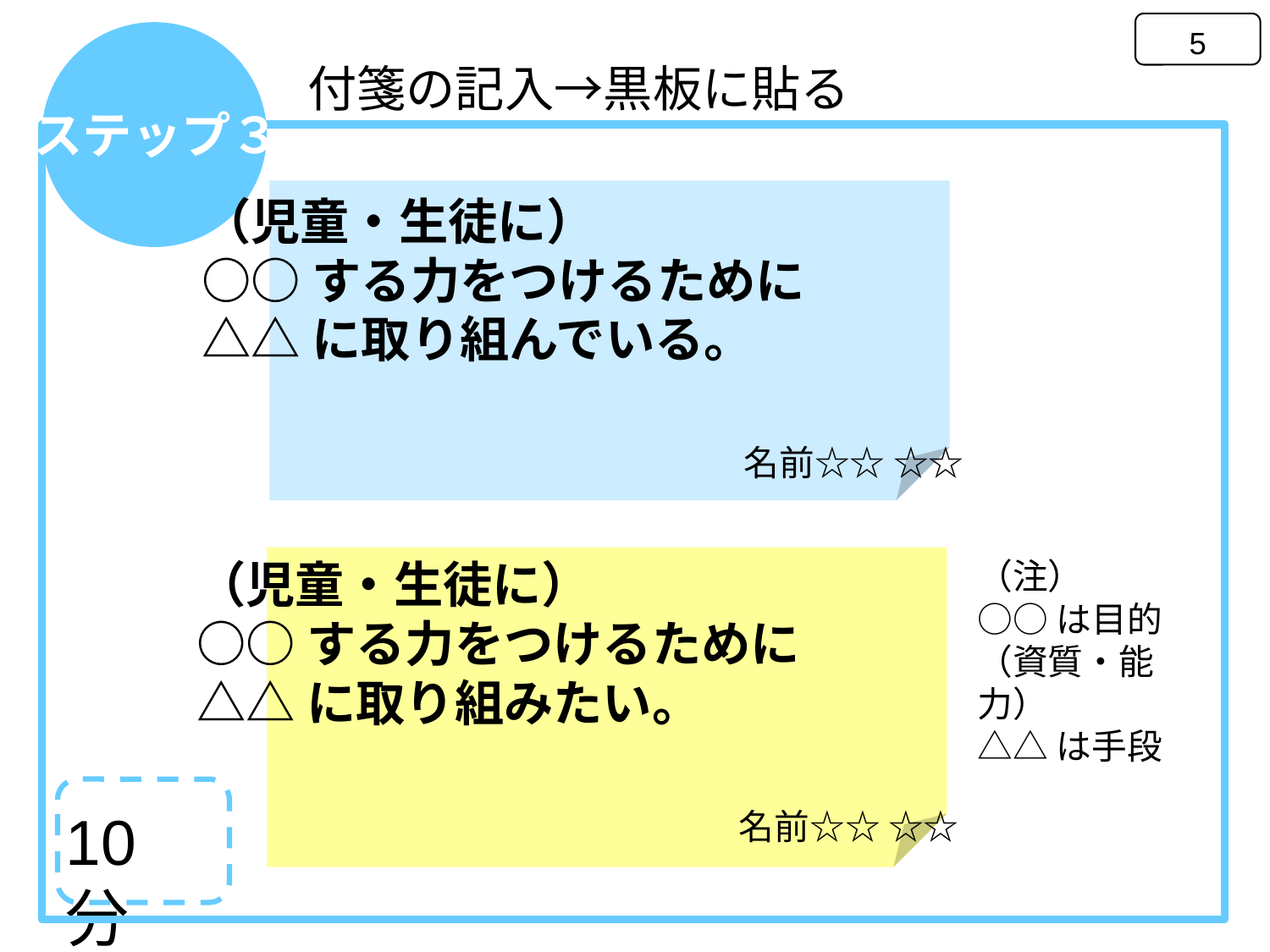

5

付箋の記入→黒板に貼る
ステップ３

（児童・生徒に）
○○する力をつけるために
△△に取り組んでいる。

　　　　　　　　　　　名前☆☆ ☆☆

（児童・生徒に）
○○する力をつけるために
△△に取り組みたい。

　　　　　　　　　　　名前☆☆ ☆☆
（注）
○○は目的（資質・能力）
△△は手段

10分